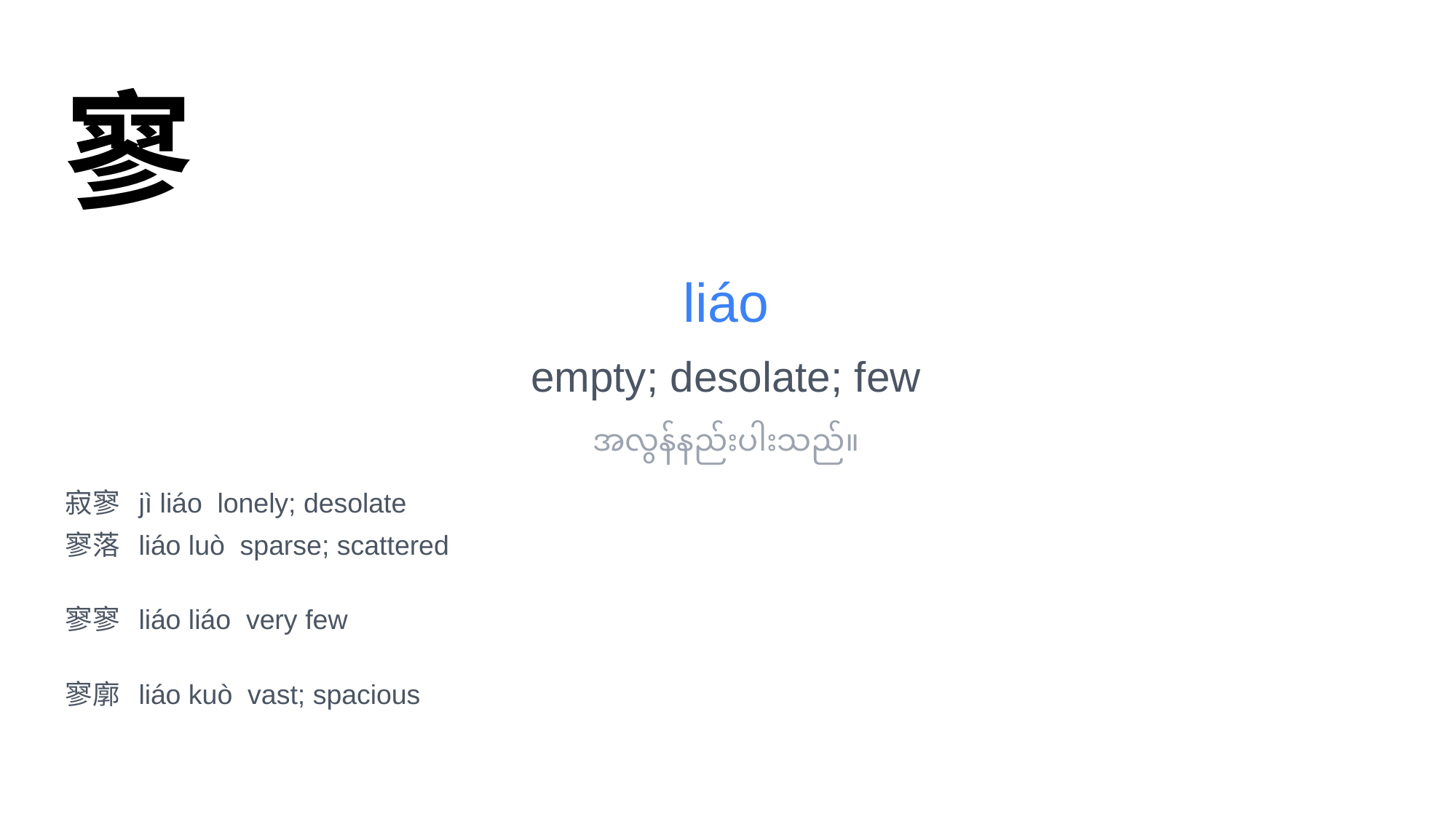

寥
liáo
empty; desolate; few
အလွန်နည်းပါးသည်။
寂寥  jì liáo  lonely; desolate
寥落  liáo luò  sparse; scattered
寥寥  liáo liáo  very few
寥廓  liáo kuò  vast; spacious